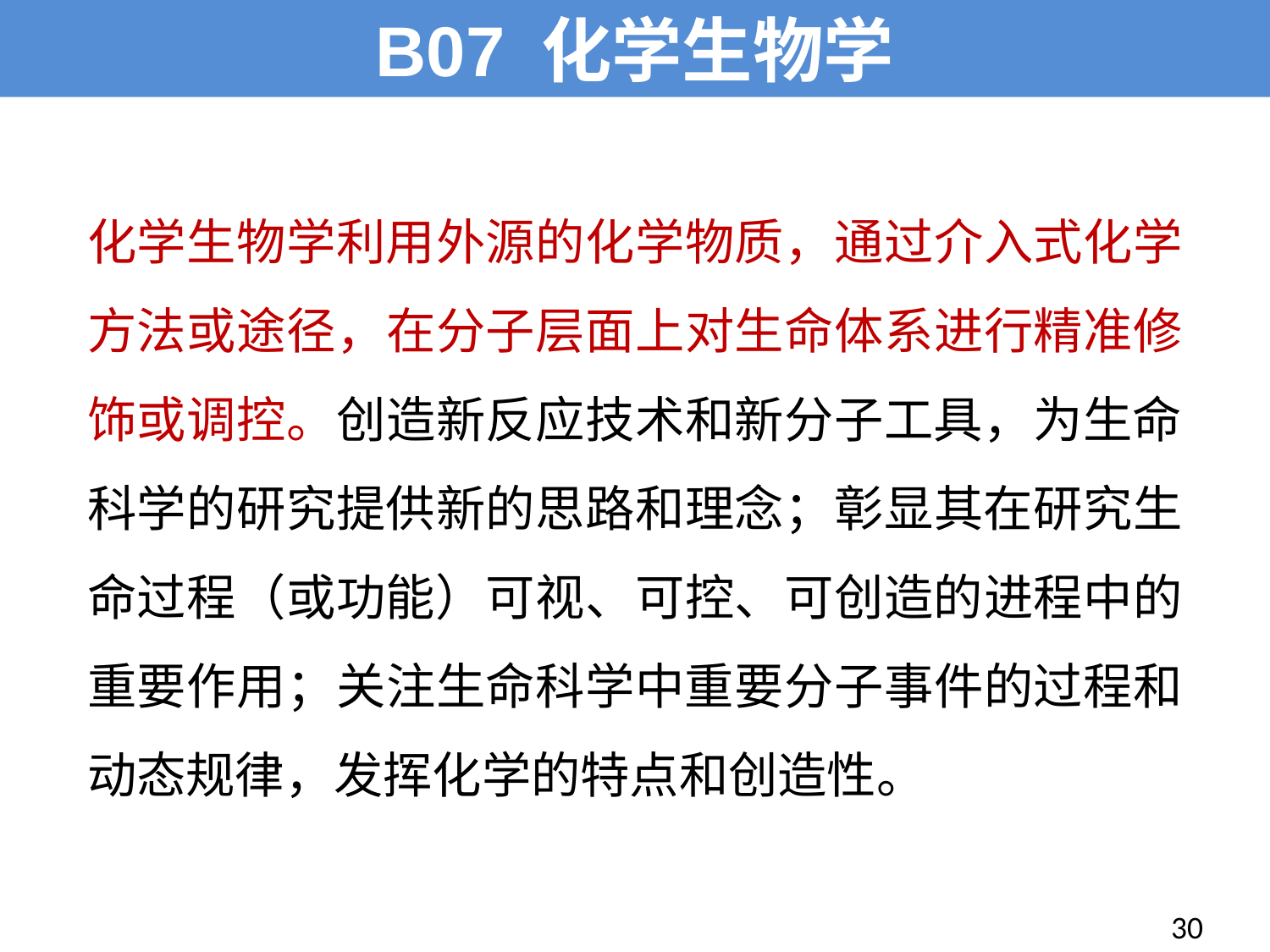

B07 化学生物学
化学生物学利用外源的化学物质，通过介入式化学方法或途径，在分子层面上对生命体系进行精准修饰或调控。创造新反应技术和新分子工具，为生命科学的研究提供新的思路和理念；彰显其在研究生命过程（或功能）可视、可控、可创造的进程中的重要作用；关注生命科学中重要分子事件的过程和动态规律，发挥化学的特点和创造性。